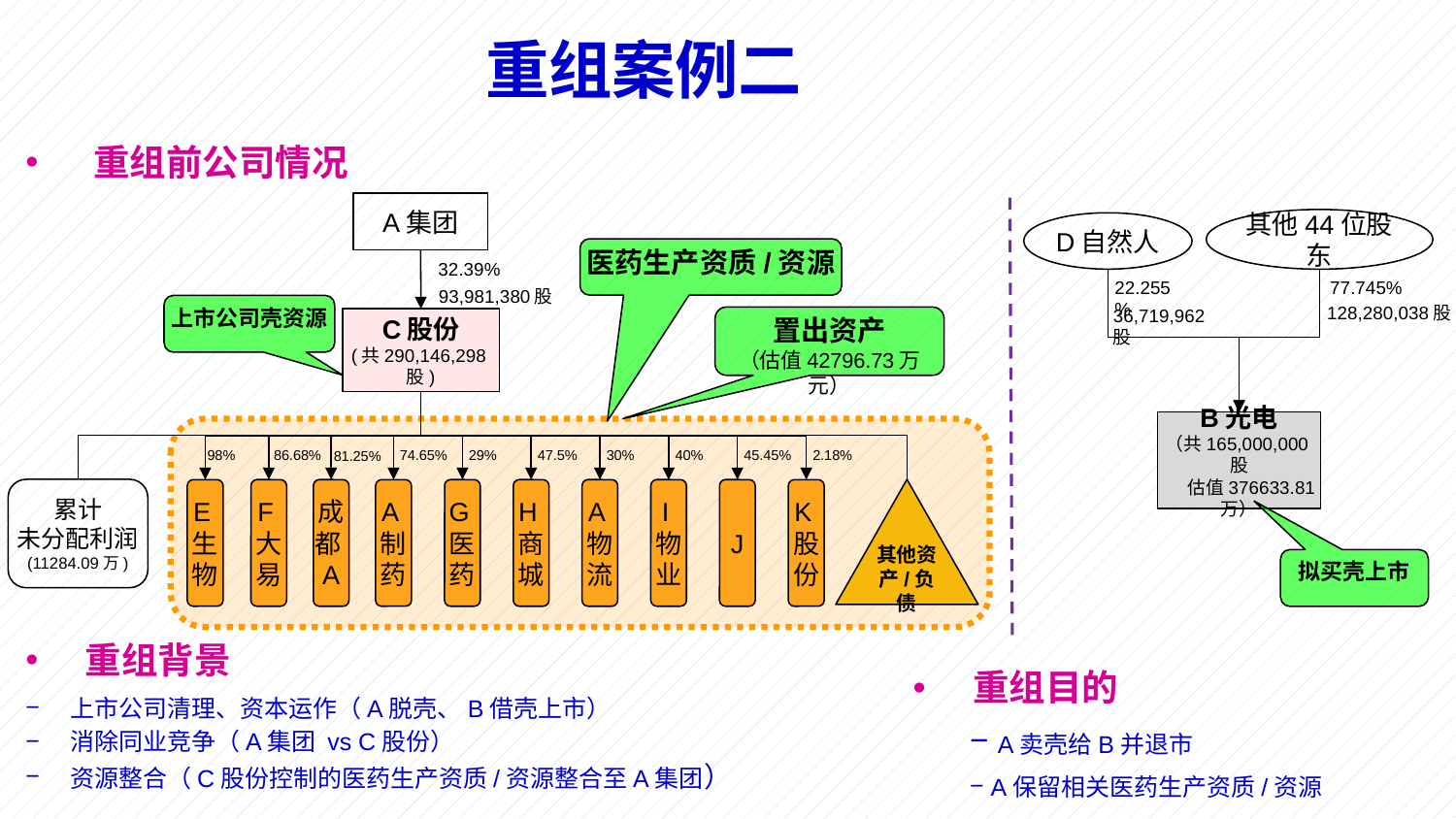

# 重组案例二
   重组前公司情况
A集团
其他44位股东
D自然人
医药生产资质/资源
32.39%
22.255%
77.745%
93,981,380股
128,280,038股
上市公司壳资源
36,719,962股
置出资产
（估值42796.73万元）
C股份
(共290,146,298股)
B光电
（共165,000,000股
      估值376633.81万）

98%
86.68%
74.65%
29%
47.5%
30%
40%
45.45%
2.18%
81.25%
累计
未分配利润
(11284.09万)
其他资产/负债
E生物
F大易
成都A
A制药
G医药
H商城
A物流
I物业
J
K股份
拟买壳上市
  重组背景
  上市公司清理、资本运作（A脱壳、B借壳上市）
  消除同业竞争（A集团 vs C股份）
  资源整合（C股份控制的医药生产资质/资源整合至A集团）
  重组目的
 A卖壳给B并退市
 A保留相关医药生产资质/资源